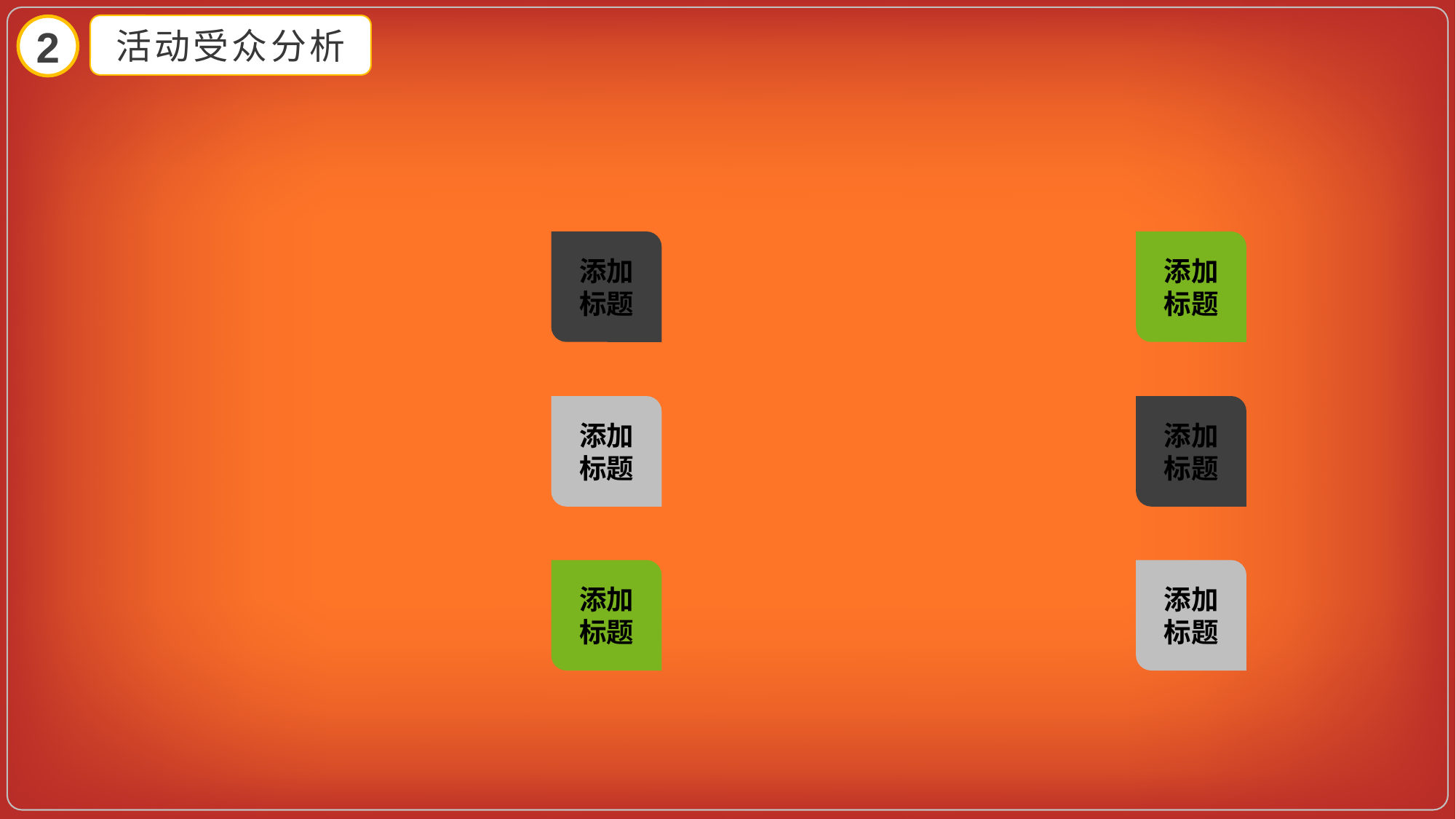

活动受众分析
2
添加
标题
添加
标题
添加
标题
添加
标题
添加
标题
添加
标题